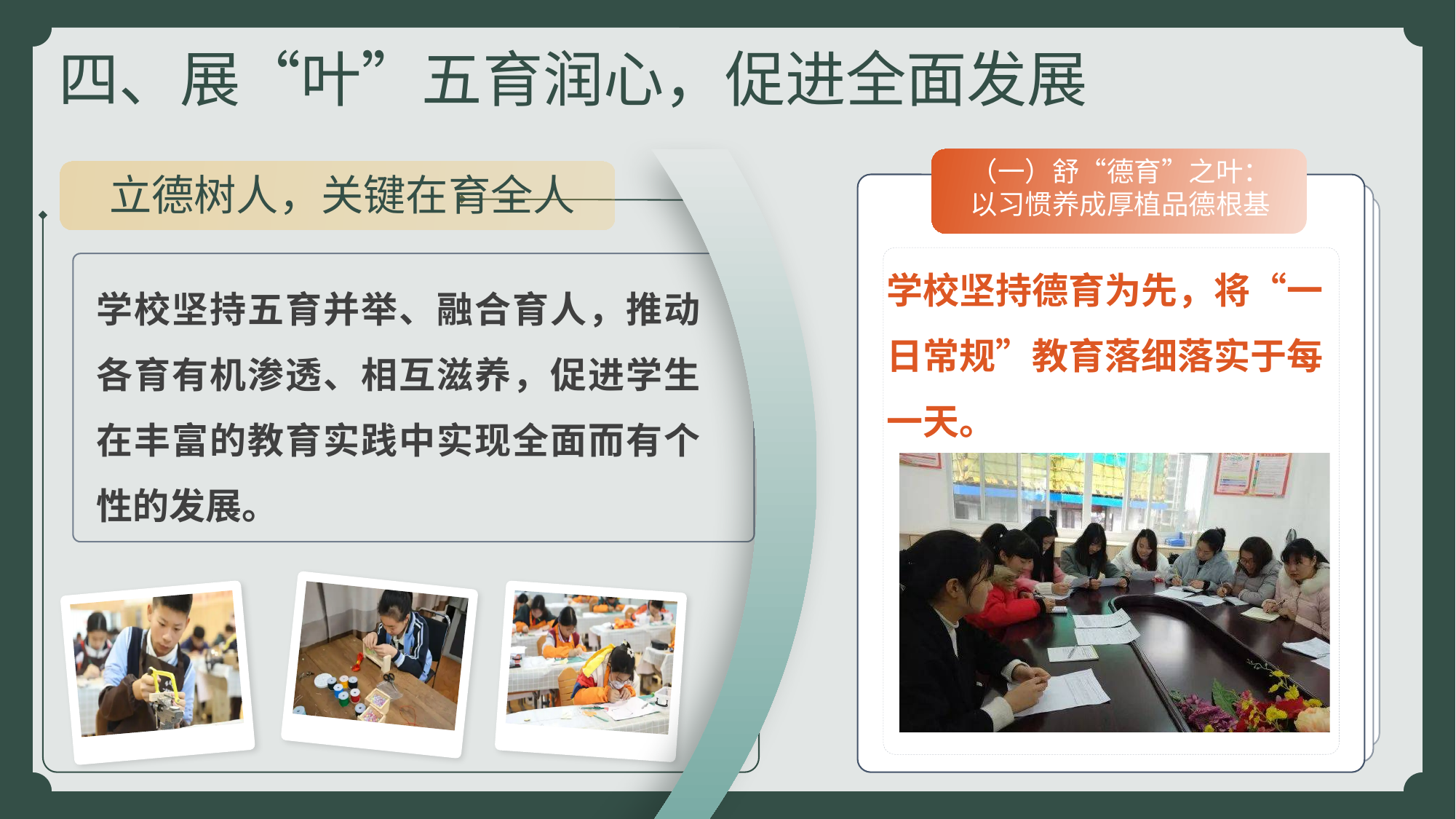

四、展“叶”五育润心，促进全面发展

（一）舒“德育”之叶：
以习惯养成厚植品德根基

立德树人，关键在育全人

学校坚持德育为先，将“一日常规”教育落细落实于每一天。

学校坚持五育并举、融合育人，推动各育有机渗透、相互滋养，促进学生在丰富的教育实践中实现全面而有个性的发展。